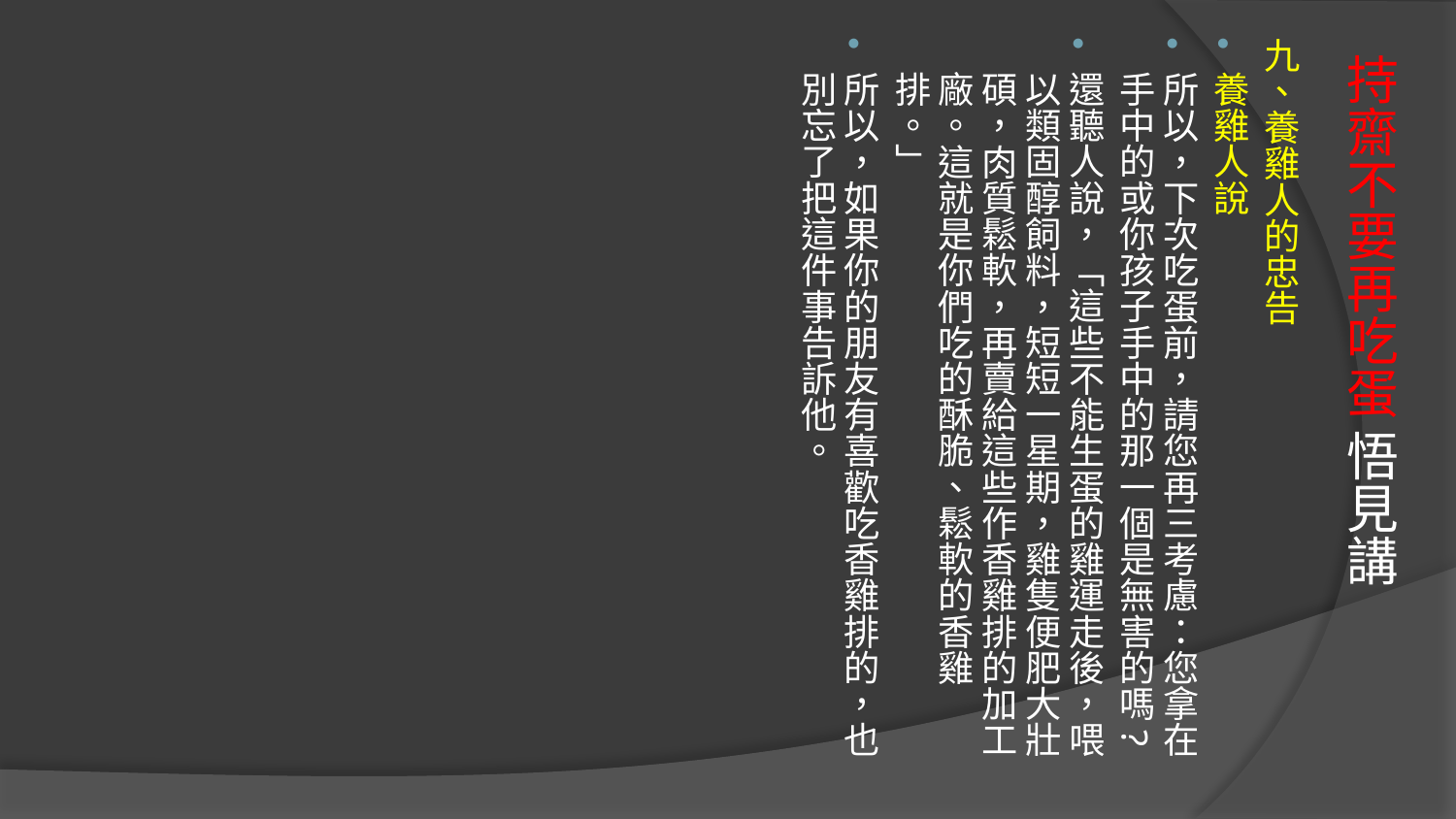

九、養雞人的忠告
養雞人說
所以，下次吃蛋前，請您再三考慮：您拿在手中的或你孩子手中的那一個是無害的嗎?
還聽人說，「這些不能生蛋的雞運走後，喂以類固醇飼料，短短一星期，雞隻便肥大壯碩，肉質鬆軟，再賣給這些作香雞排的加工廠。這就是你們吃的酥脆、鬆軟的香雞排。」
所以，如果你的朋友有喜歡吃香雞排的，也別忘了把這件事告訴他。

# 持齋不要再吃蛋 悟見講